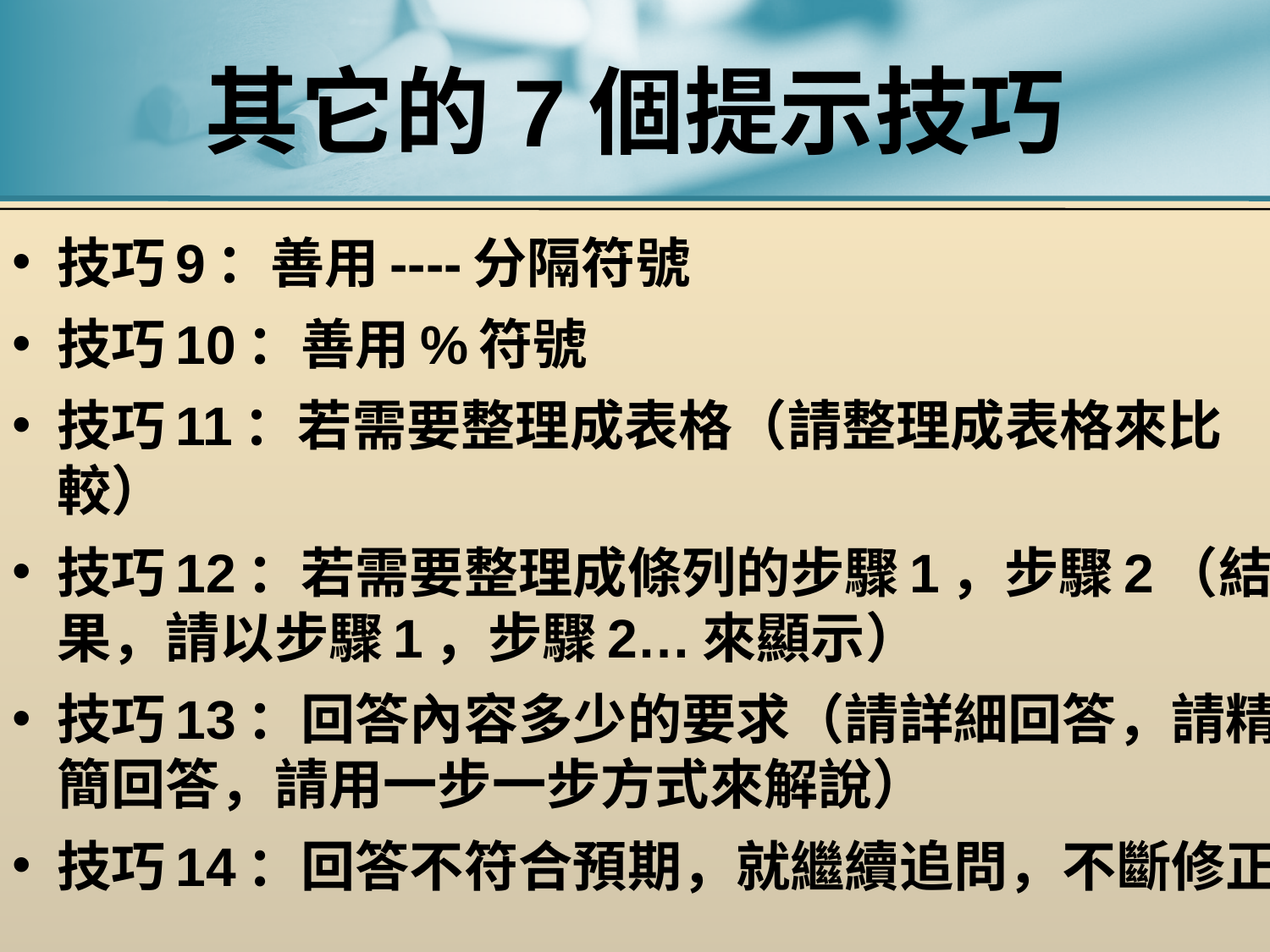

# 其它的7個提示技巧
技巧9：善用----分隔符號
技巧10：善用%符號
技巧11：若需要整理成表格（請整理成表格來比較）
技巧12：若需要整理成條列的步驟1，步驟2（結果，請以步驟1，步驟2…來顯示）
技巧13：回答內容多少的要求（請詳細回答，請精簡回答，請用一步一步方式來解說）
技巧14：回答不符合預期，就繼續追問，不斷修正